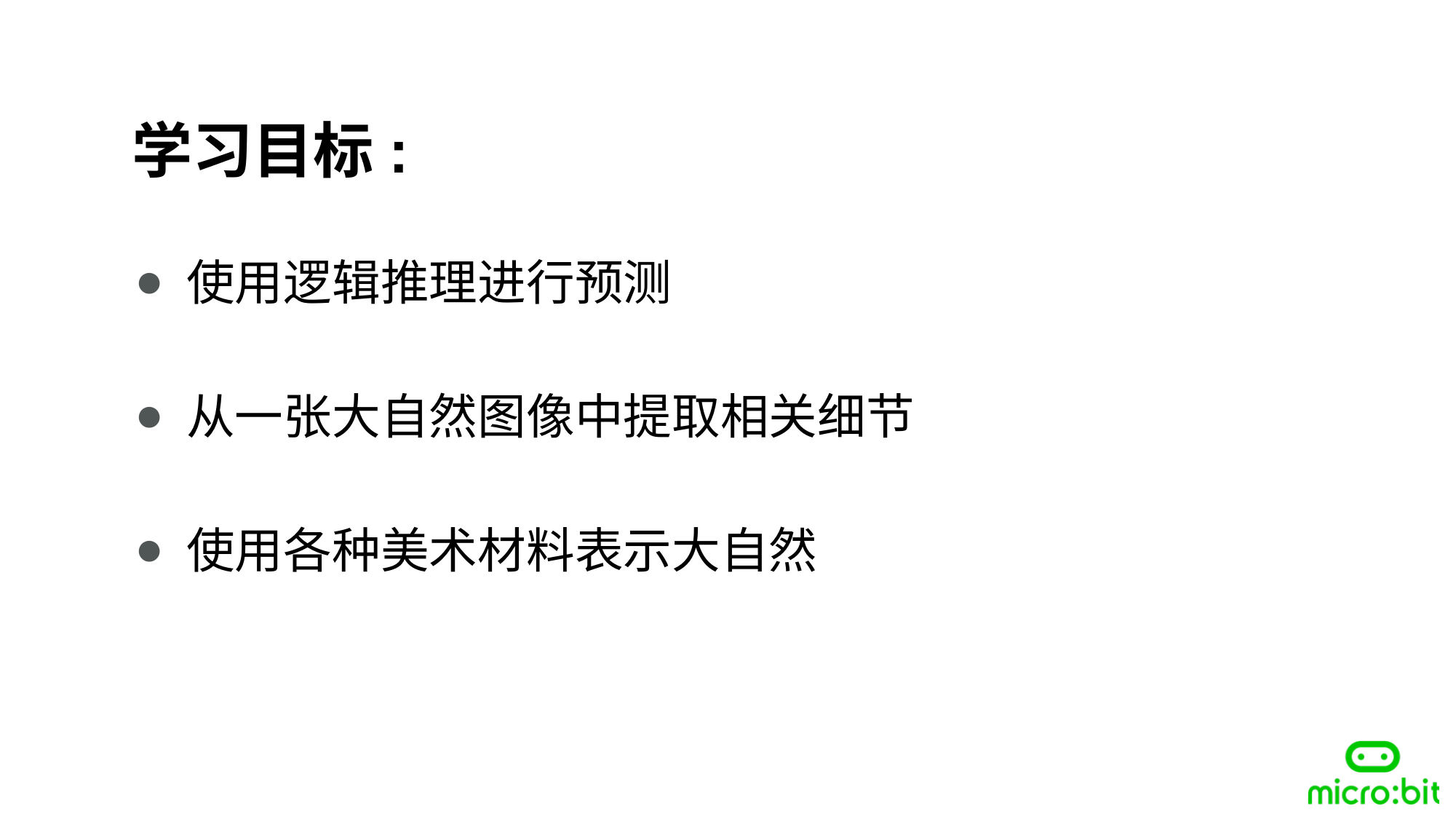

学习目标:

使用逻辑推理进行预测

从一张大自然图像中提取相关细节

使用各种美术材料表示大自然